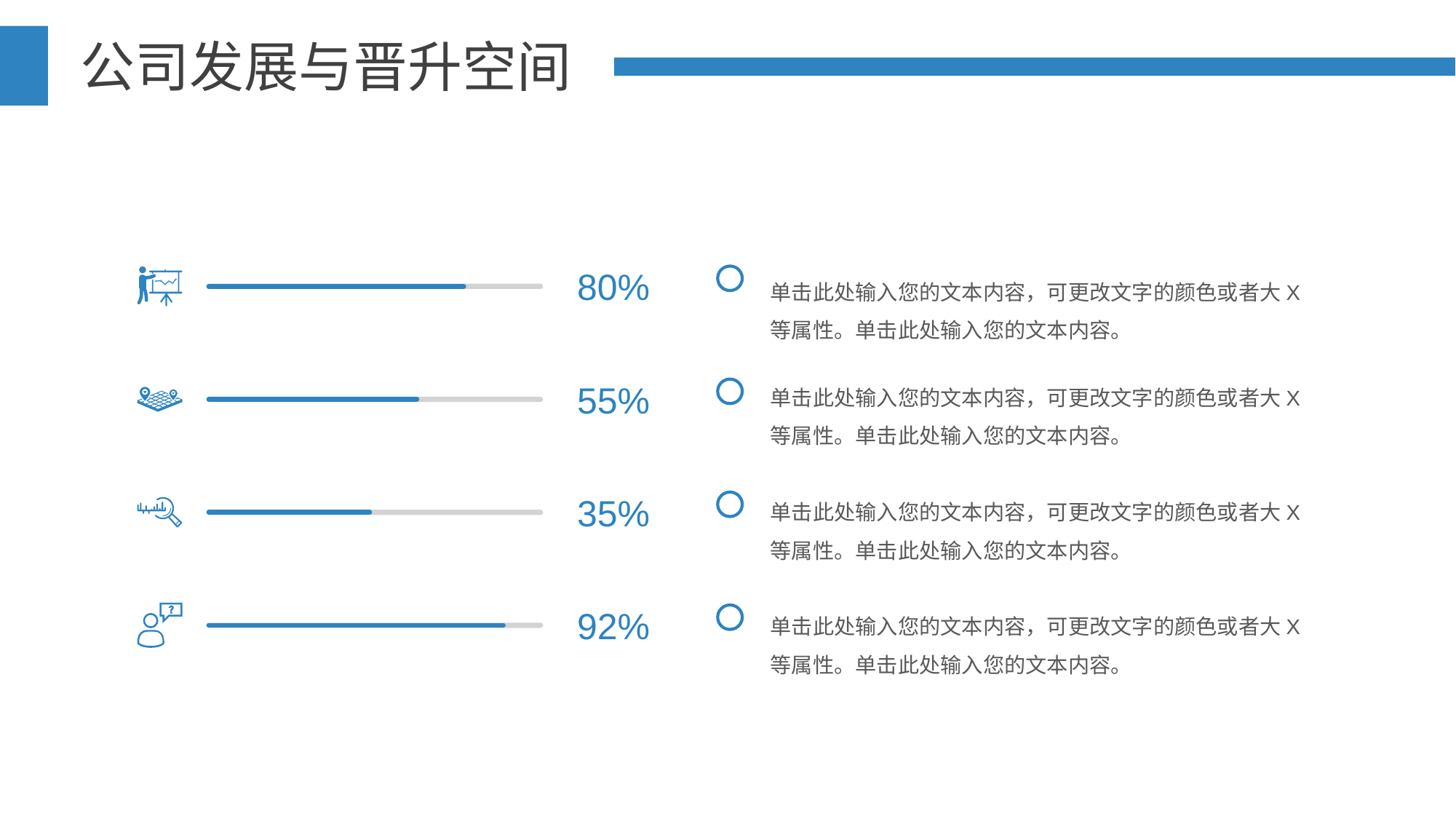

公司发展与晋升空间

80%

55%

35%

92%

单击此处输入您的文本内容，可更改文字的颜色或者大X等属性。单击此处输入您的文本内容。
单击此处输入您的文本内容，可更改文字的颜色或者大X等属性。单击此处输入您的文本内容。
单击此处输入您的文本内容，可更改文字的颜色或者大X等属性。单击此处输入您的文本内容。
单击此处输入您的文本内容，可更改文字的颜色或者大X等属性。单击此处输入您的文本内容。